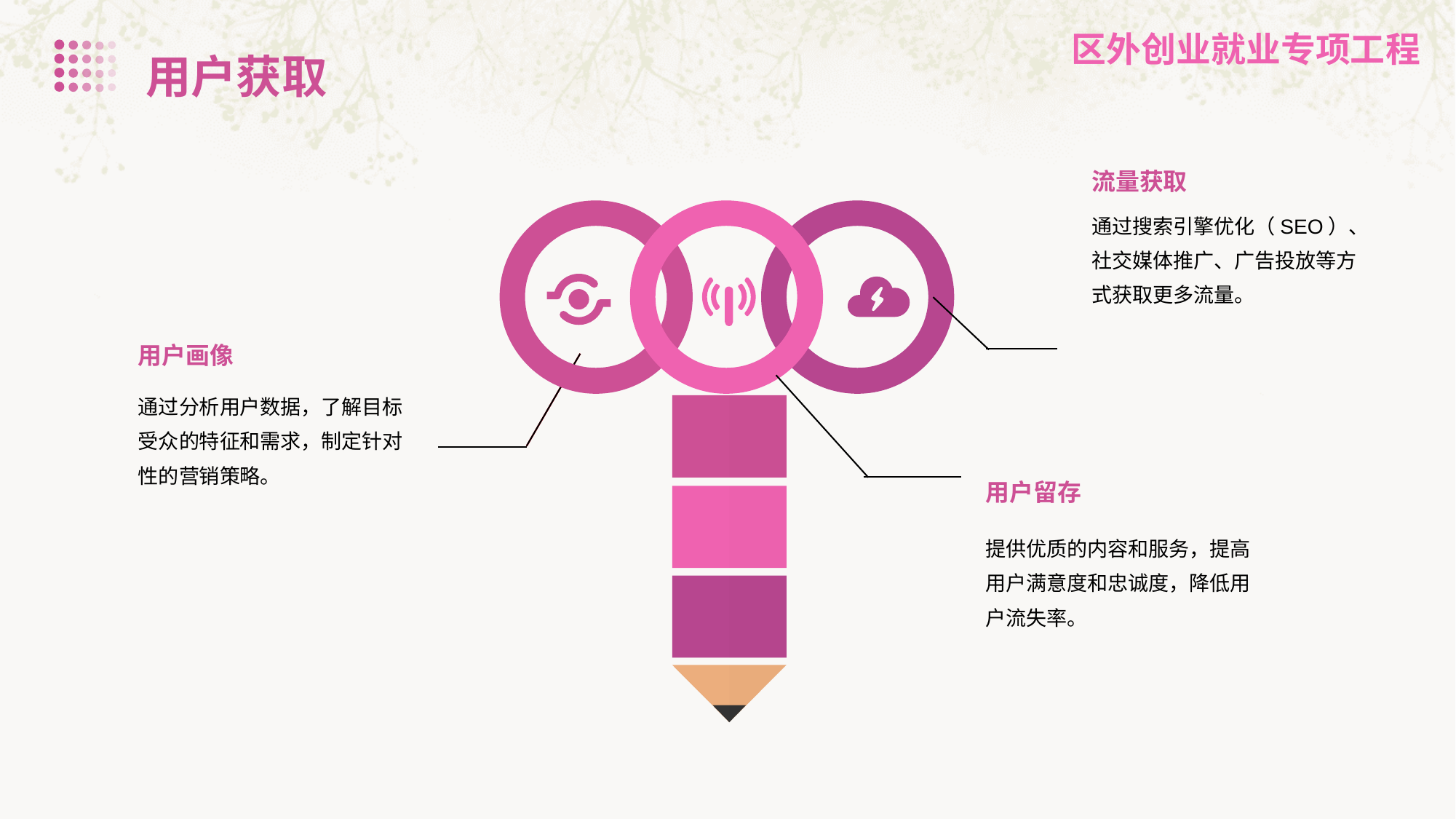

用户获取

流量获取
通过搜索引擎优化（SEO）、社交媒体推广、广告投放等方式获取更多流量。

用户画像
通过分析用户数据，了解目标受众的特征和需求，制定针对性的营销策略。

用户留存

提供优质的内容和服务，提高用户满意度和忠诚度，降低用户流失率。